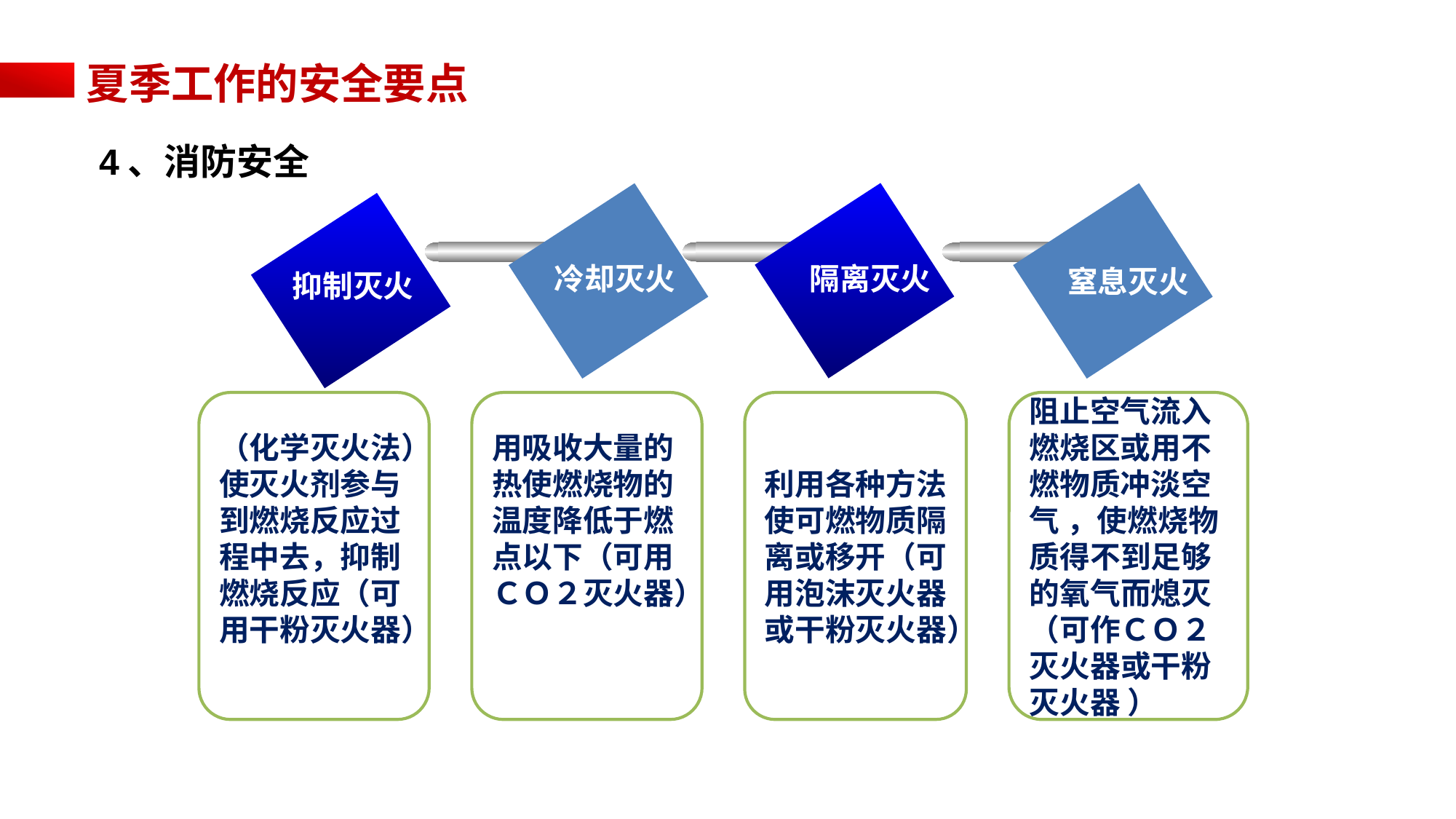

夏季工作的安全要点
4、消防安全

冷却灭火
隔离灭火
窒息灭火
抑制灭火
（化学灭火法）
使灭火剂参与
到燃烧反应过
程中去，抑制
燃烧反应（可
用干粉灭火器）

用吸收大量的
热使燃烧物的
温度降低于燃
点以下（可用
ＣＯ２灭火器）

利用各种方法
使可燃物质隔
离或移开（可
用泡沫灭火器
或干粉灭火器）
阻止空气流入
燃烧区或用不
燃物质冲淡空
气 ，使燃烧物
质得不到足够
的氧气而熄灭
（可作ＣＯ２
灭火器或干粉
灭火器 ）